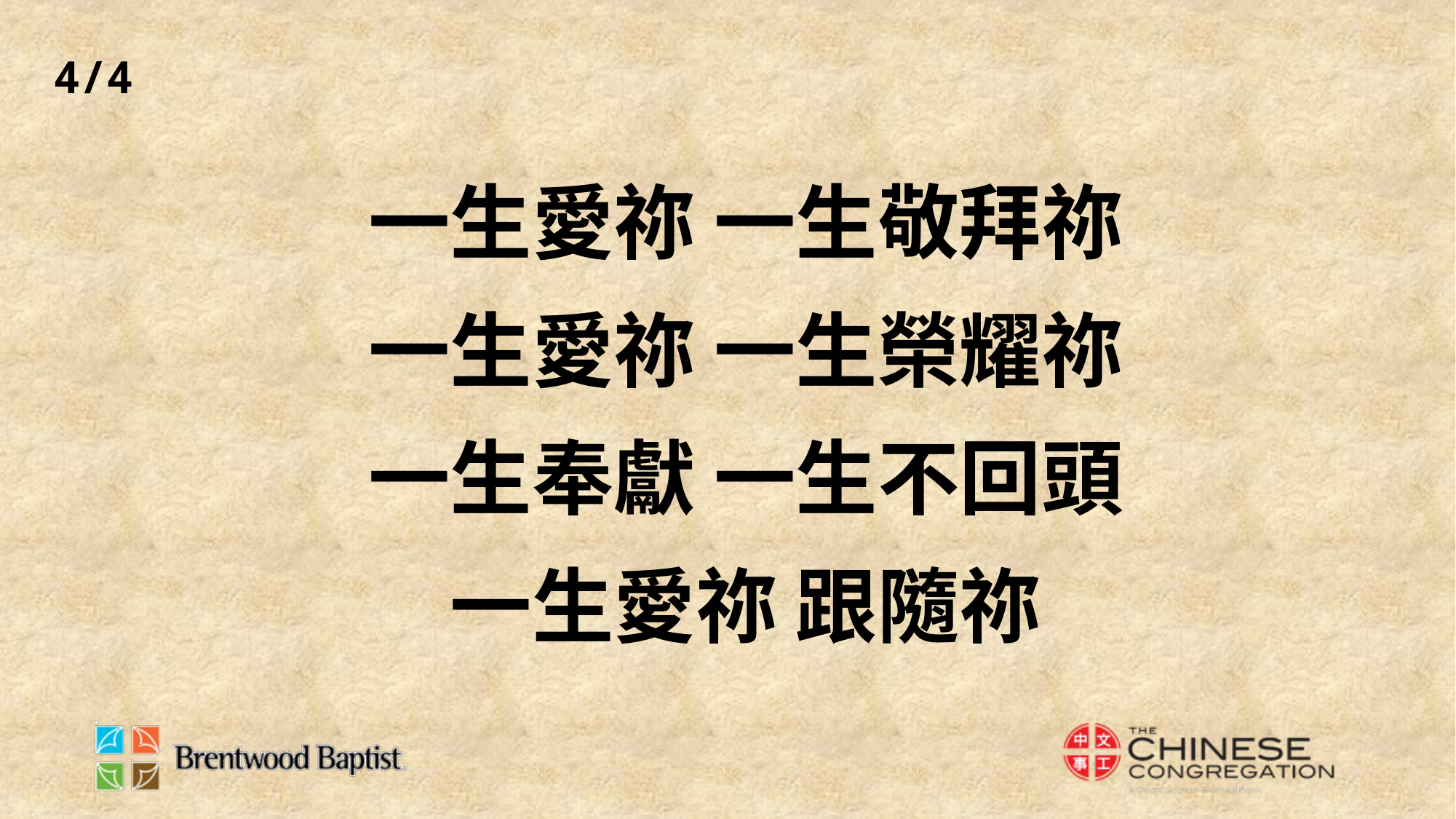

4/4
一生愛祢 一生敬拜祢
一生愛祢 一生榮耀祢
一生奉獻 一生不回頭
一生愛祢 跟隨祢